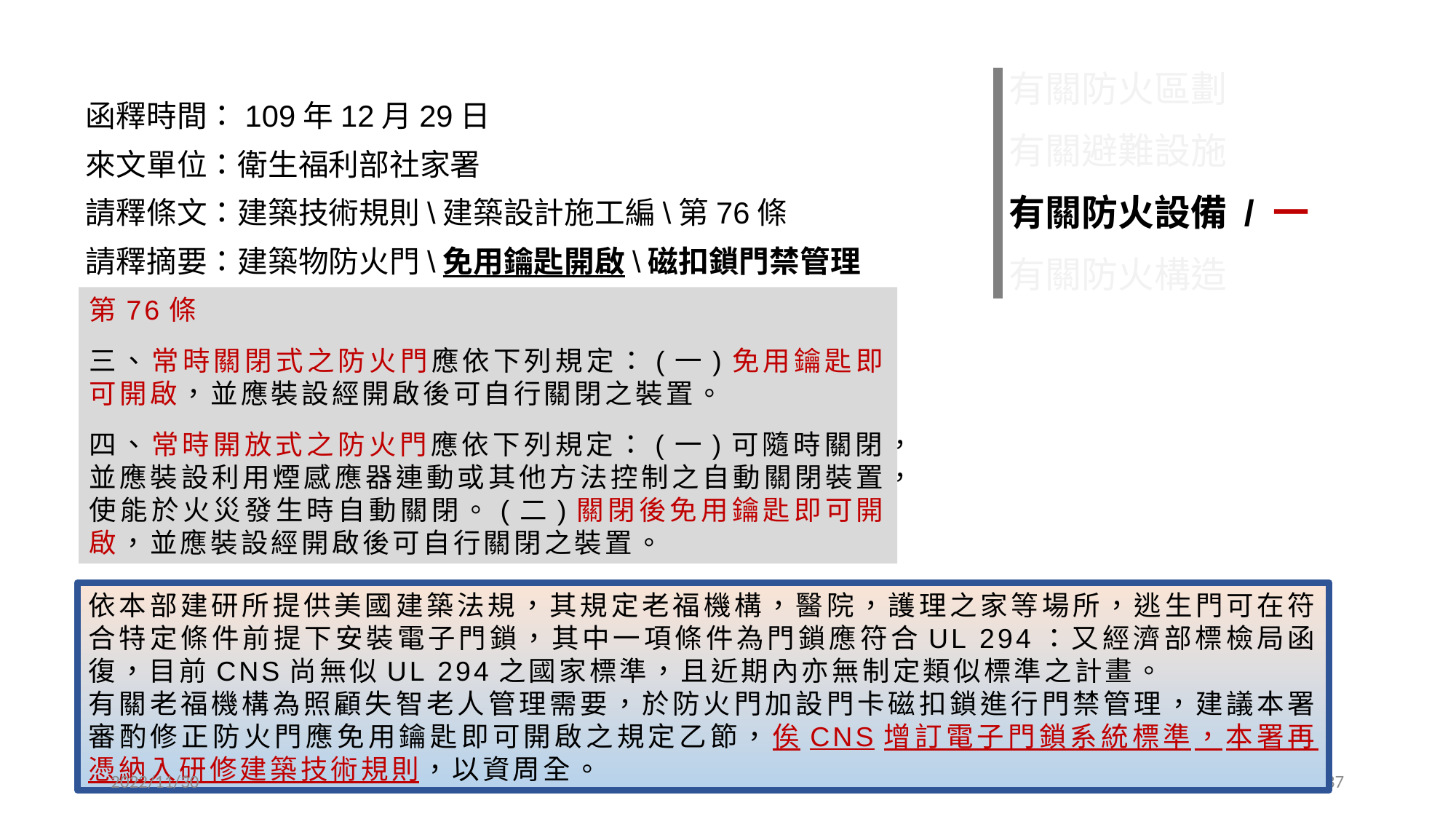

有關防火區劃
有關避難設施
有關防火設備 / 一
有關防火構造

函釋時間：109年12月29日
來文單位：衛生福利部社家署
請釋條文：建築技術規則\建築設計施工編\第76條
請釋摘要：建築物防火門\免用鑰匙開啟\磁扣鎖門禁管理
第76條
三、常時關閉式之防火門應依下列規定：(一)免用鑰匙即可開啟，並應裝設經開啟後可自行關閉之裝置。
四、常時開放式之防火門應依下列規定：(一)可隨時關閉，並應裝設利用煙感應器連動或其他方法控制之自動關閉裝置，使能於火災發生時自動關閉。(二)關閉後免用鑰匙即可開啟，並應裝設經開啟後可自行關閉之裝置。
依本部建研所提供美國建築法規，其規定老福機構，醫院，護理之家等場所，逃生門可在符合特定條件前提下安裝電子門鎖，其中一項條件為門鎖應符合UL 294：又經濟部標檢局函復，目前CNS尚無似UL 294之國家標準，且近期內亦無制定類似標準之計畫。
有關老福機構為照顧失智老人管理需要，於防火門加設門卡磁扣鎖進行門禁管理，建議本署審酌修正防火門應免用鑰匙即可開啟之規定乙節，俟CNS增訂電子門鎖系統標準，本署再憑納入研修建築技術規則，以資周全。
2022/11/30
37